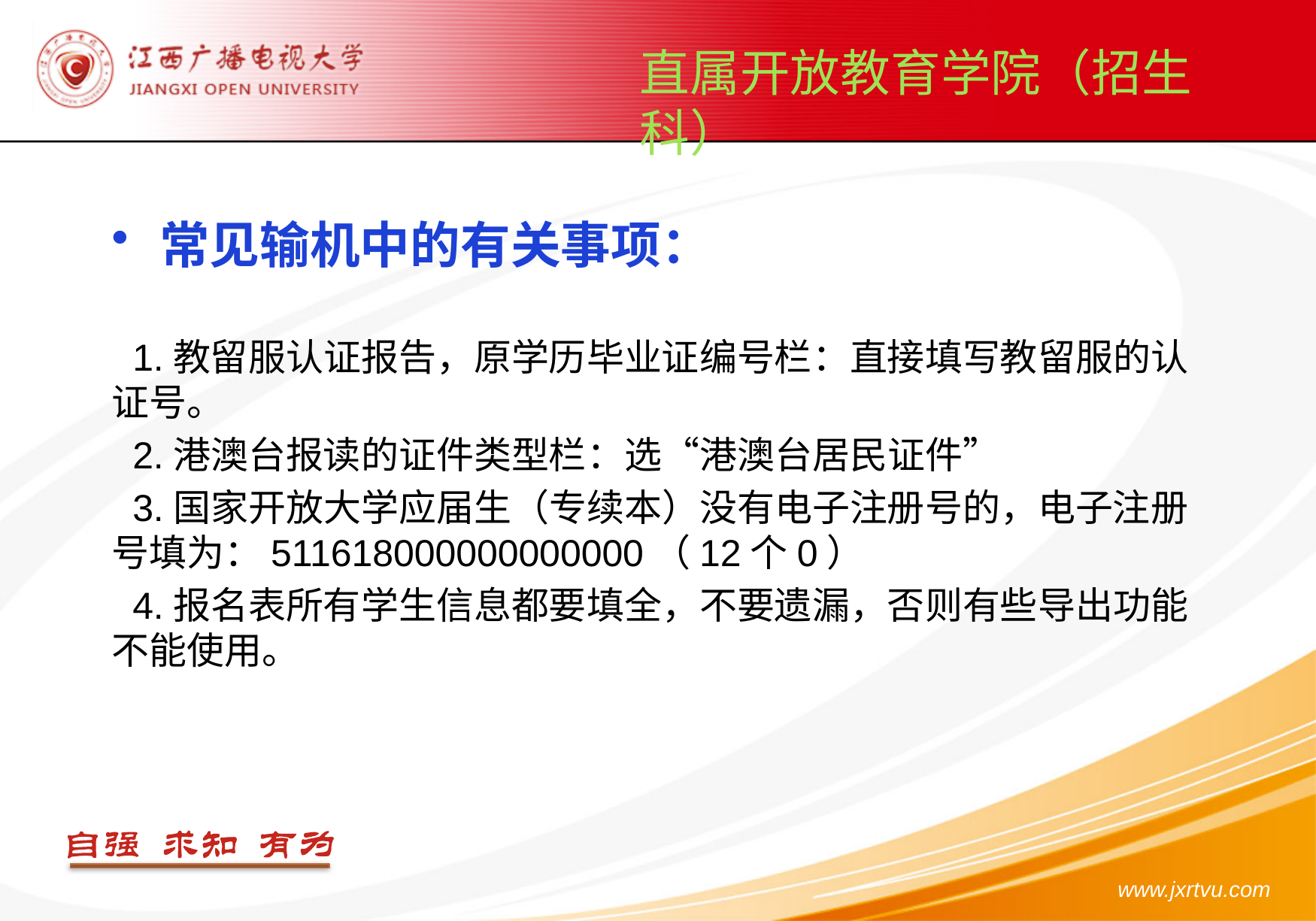

直属开放教育学院（招生科）
常见输机中的有关事项：

  1.教留服认证报告，原学历毕业证编号栏：直接填写教留服的认证号。
  2.港澳台报读的证件类型栏：选“港澳台居民证件”
  3.国家开放大学应届生（专续本）没有电子注册号的，电子注册号填为：511618000000000000（12个0）
  4.报名表所有学生信息都要填全，不要遗漏，否则有些导出功能不能使用。